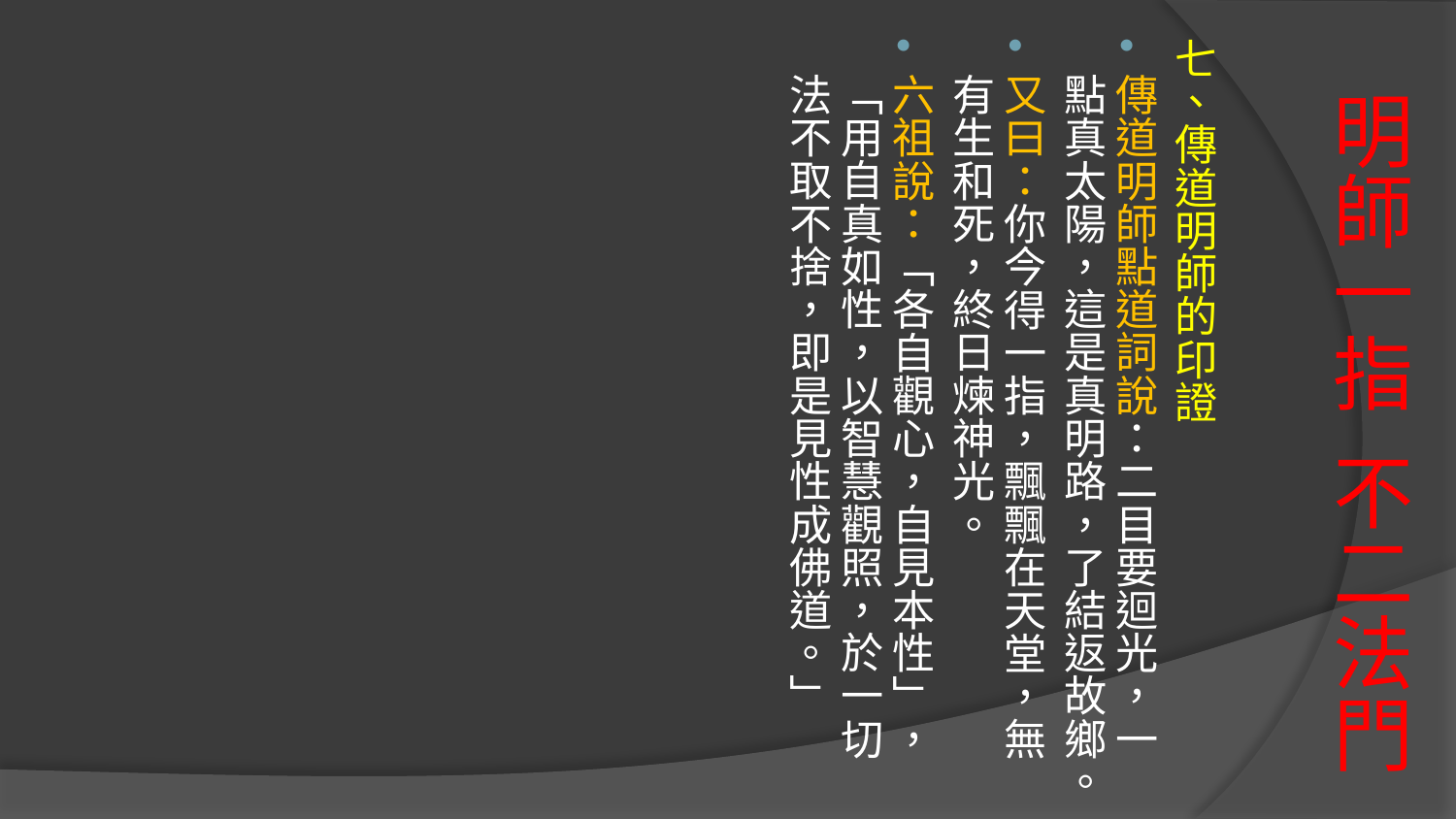

七、傳道明師的印證
傳道明師點道詞說：二目要迴光，一點真太陽，這是真明路，了結返故鄉。
又曰：你今得一指，飄飄在天堂，無有生和死，終日煉神光。
六祖說：「各自觀心，自見本性」，「用自真如性，以智慧觀照，於一切法不取不捨，即是見性成佛道。」

# 明師一指  不二法門